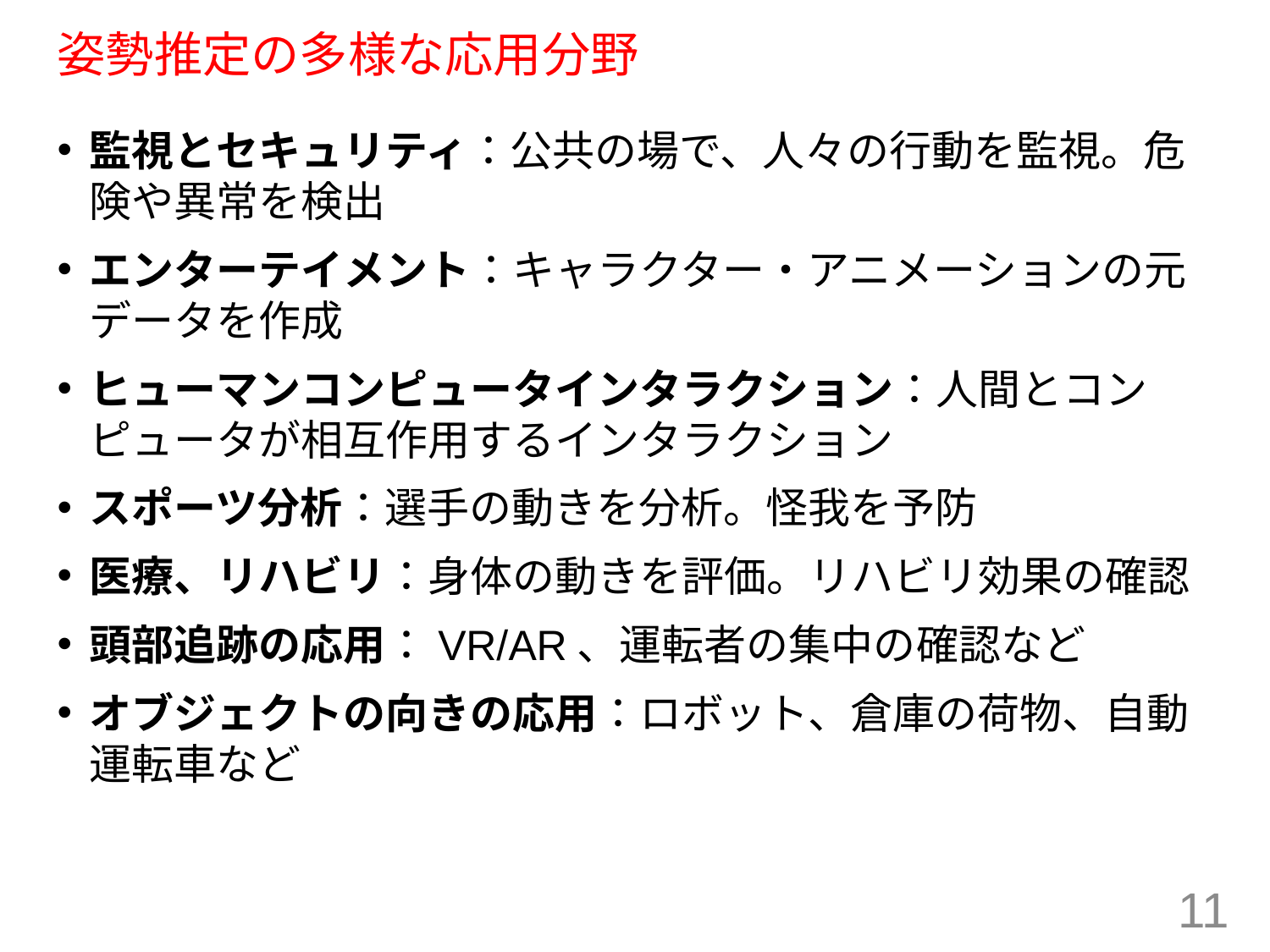

# 姿勢推定の多様な応用分野
監視とセキュリティ：公共の場で、人々の行動を監視。危険や異常を検出
エンターテイメント：キャラクター・アニメーションの元データを作成
ヒューマンコンピュータインタラクション：人間とコンピュータが相互作用するインタラクション
スポーツ分析：選手の動きを分析。怪我を予防
医療、リハビリ：身体の動きを評価。リハビリ効果の確認
頭部追跡の応用：VR/AR、運転者の集中の確認など
オブジェクトの向きの応用：ロボット、倉庫の荷物、自動運転車など
11